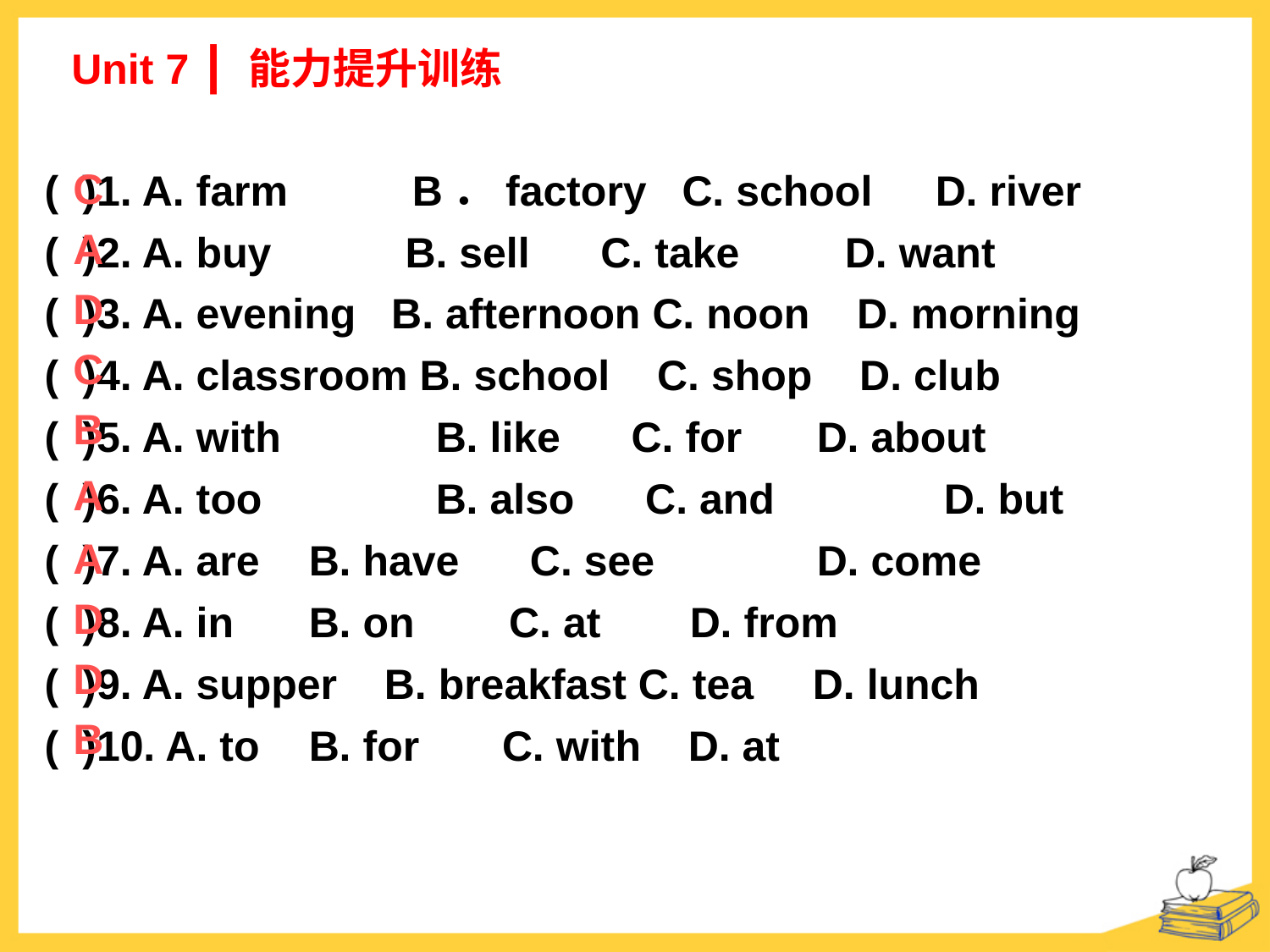

Unit 7 ┃ 能力提升训练
(  )1. A. farm　　  B．factory   C. school　D. river
(  )2. A. buy　　   B. sell      C. take　　D. want
(  )3. A. evening   B. afternoon C. noon    D. morning
(  )4. A. classroom B. school    C. shop    D. club
(  )5. A. with	    B. like      C. for	    D. about
(  )6. A. too	    B. also      C. and	    D. but
(  )7. A. are	    B. have      C. see	    D. come
(  )8. A. in	    B. on        C. at	    D. from
(  )9. A. supper    B. breakfast C. tea     D. lunch
(  )10. A. to	    B. for       C. with    D. at
C
A
D
C
B
A
A
D
D
B